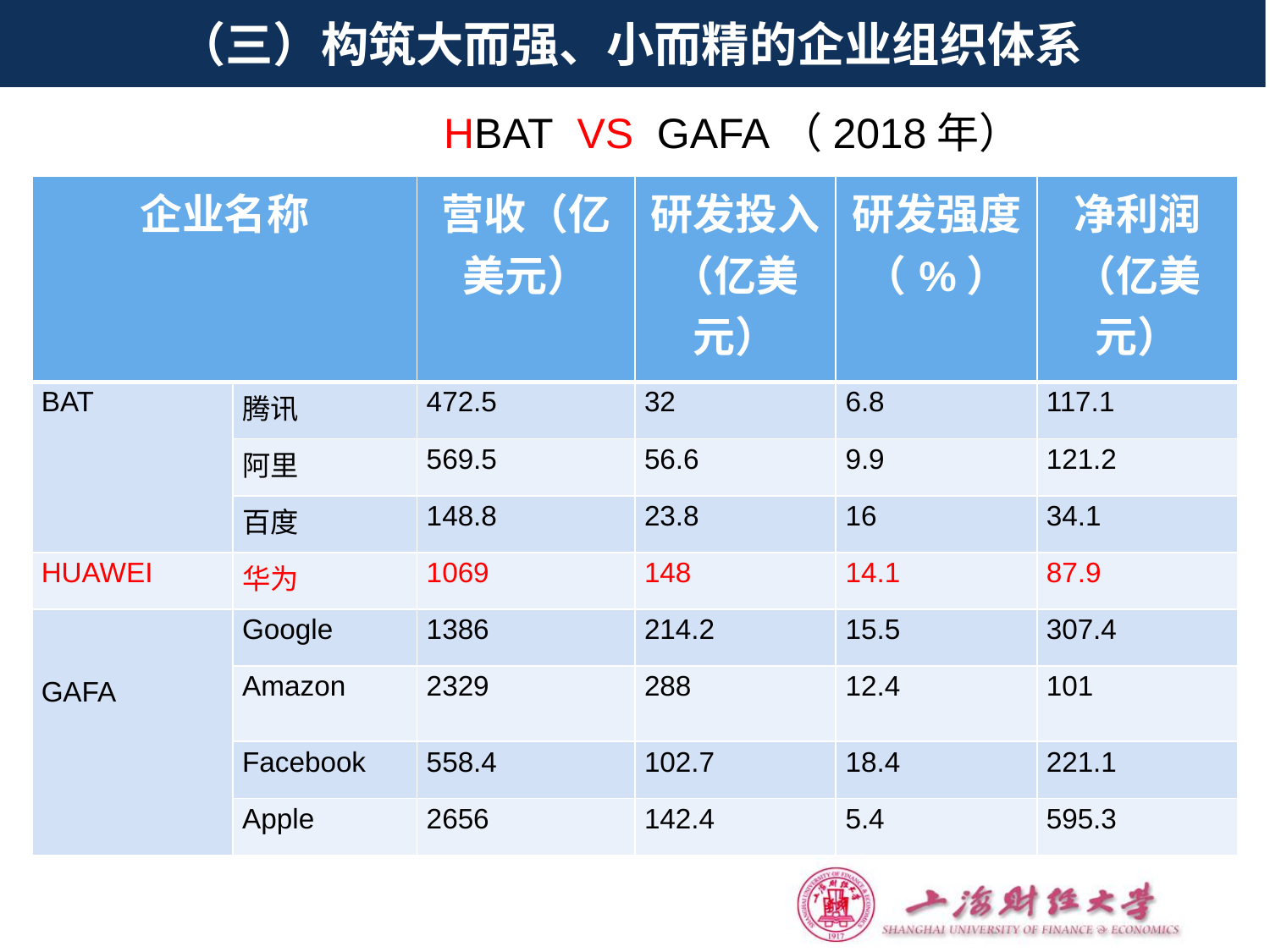

# （三）构筑大而强、小而精的企业组织体系
     HBAT  VS  GAFA（2018年）
| 企业名称 |  | 营收（亿美元） | 研发投入（亿美元） | 研发强度（%） | 净利润（亿美元） |
| --- | --- | --- | --- | --- | --- |
| BAT | 腾讯 | 472.5 | 32 | 6.8 | 117.1 |
|  | 阿里 | 569.5 | 56.6 | 9.9 | 121.2 |
|  | 百度 | 148.8 | 23.8 | 16 | 34.1 |
| HUAWEI | 华为 | 1069 | 148 | 14.1 | 87.9 |
| GAFA | Google | 1386 | 214.2 | 15.5 | 307.4 |
|  | Amazon | 2329 | 288 | 12.4 | 101 |
|  | Facebook | 558.4 | 102.7 | 18.4 | 221.1 |
|  | Apple | 2656 | 142.4 | 5.4 | 595.3 |